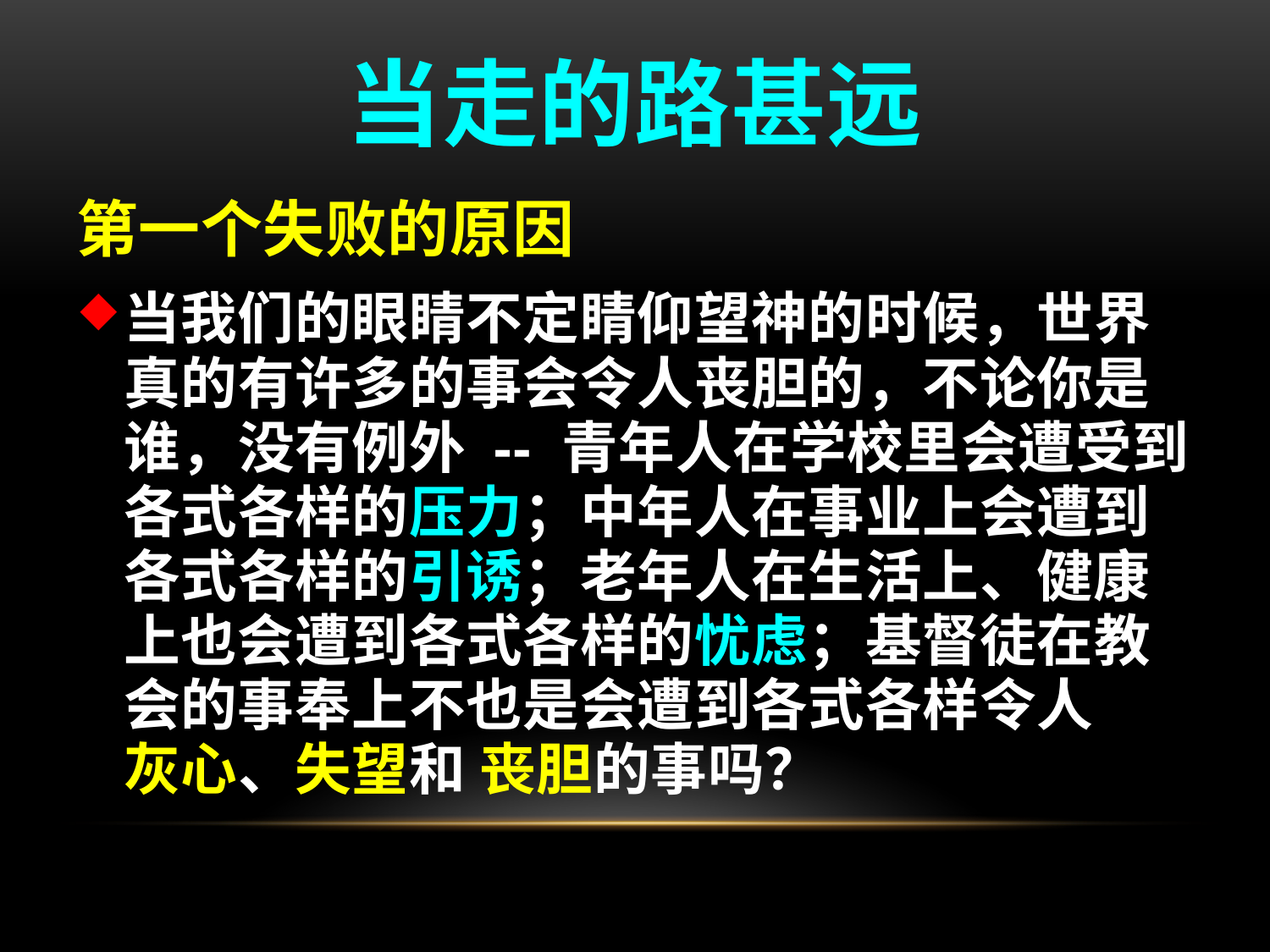

# 当走的路甚远
第一个失败的原因
当我们的眼睛不定睛仰望神的时候，世界真的有许多的事会令人丧胆的，不论你是谁，没有例外 -- 青年人在学校里会遭受到各式各样的压力；中年人在事业上会遭到各式各样的引诱；老年人在生活上、健康上也会遭到各式各样的忧虑；基督徒在教会的事奉上不也是会遭到各式各样令人    灰心、失望和 丧胆的事吗？